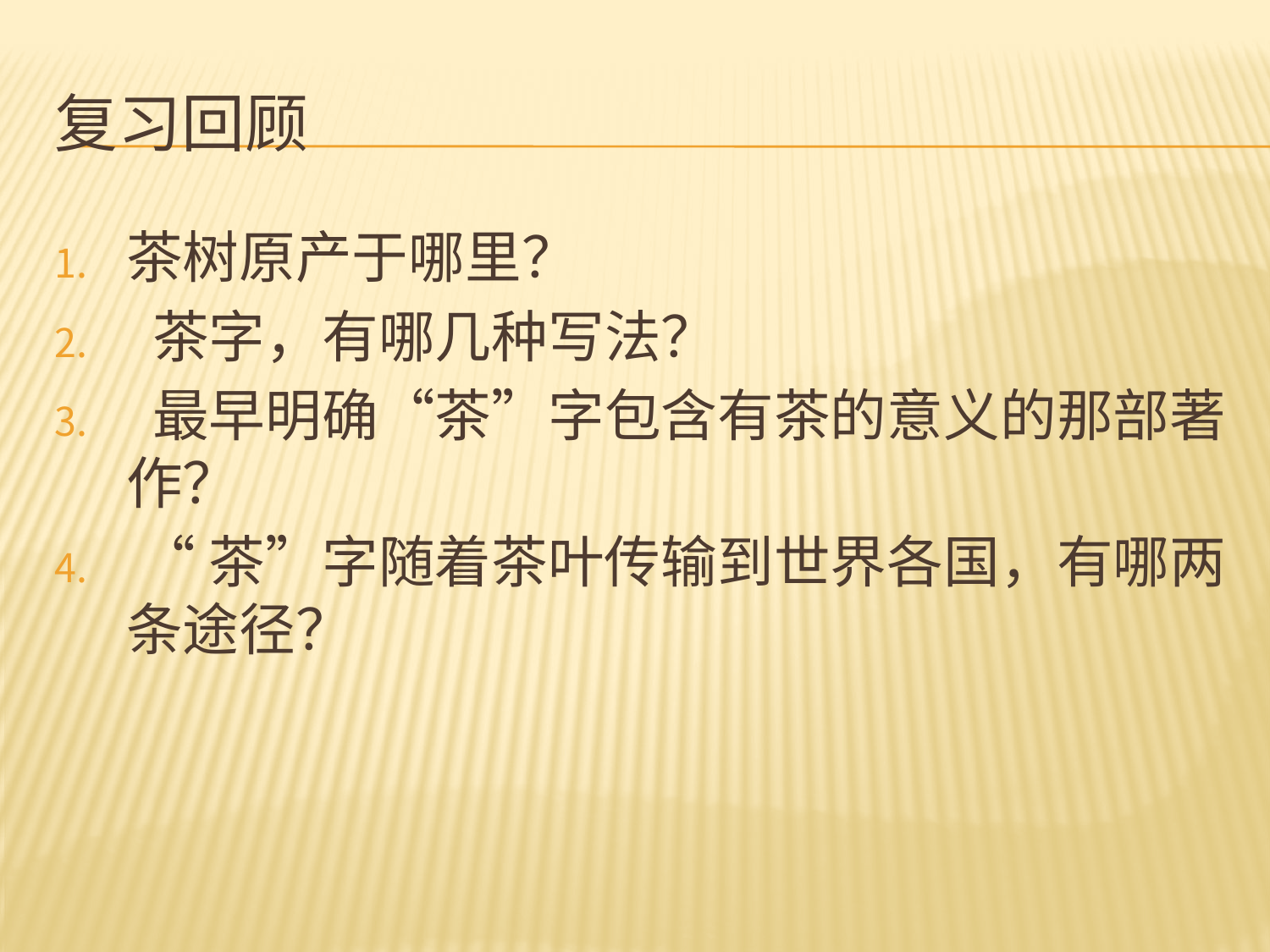

# 复习回顾
茶树原产于哪里？
 茶字，有哪几种写法？
 最早明确“茶”字包含有茶的意义的那部著作？
 “茶”字随着茶叶传输到世界各国，有哪两条途径？